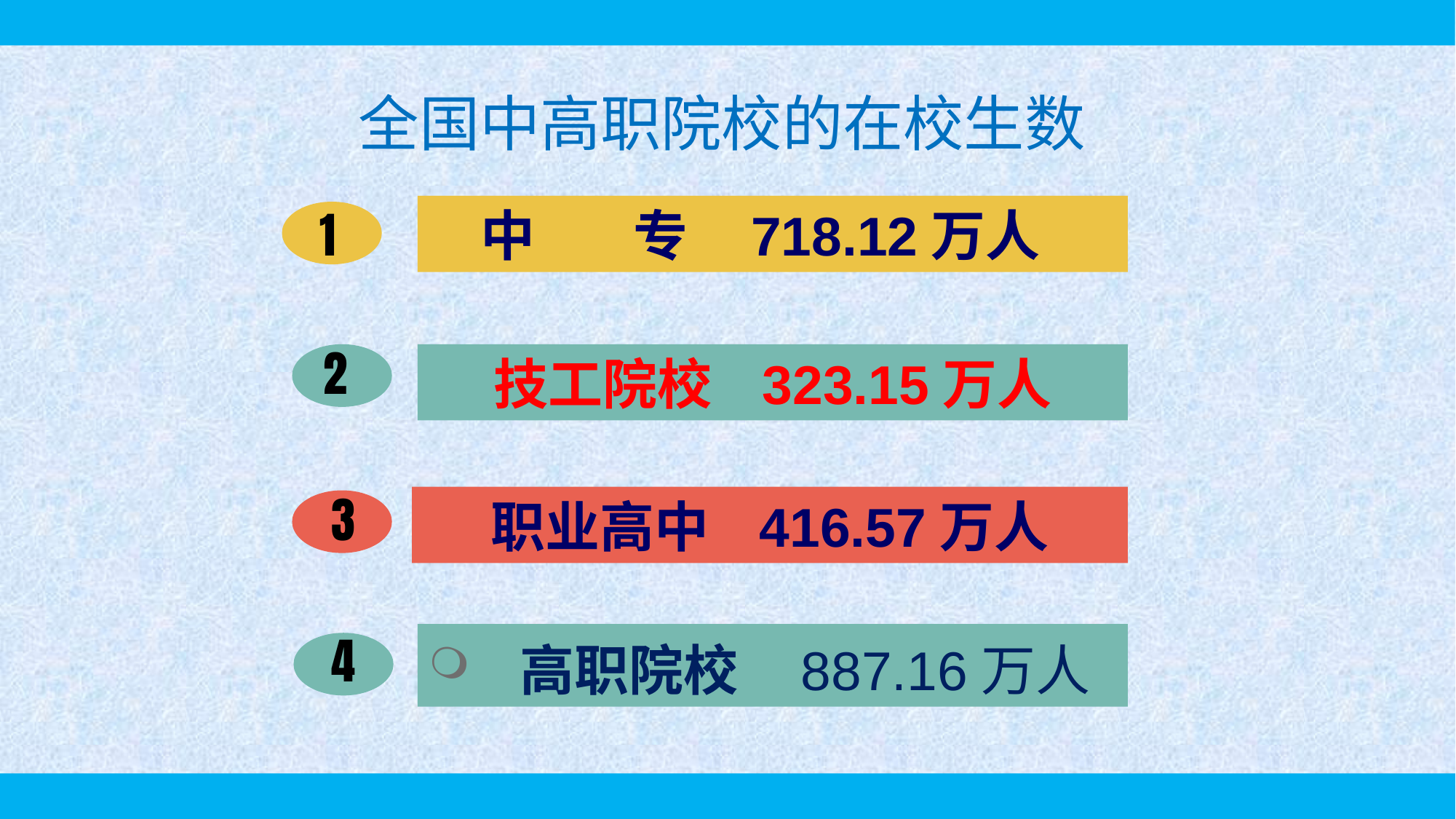

# 全国中高职院校的在校生数
中        专    718.12万人

1
2

技工院校   323.15万人
3
职业高中   416.57万人

   高职院校    887.16万人
4